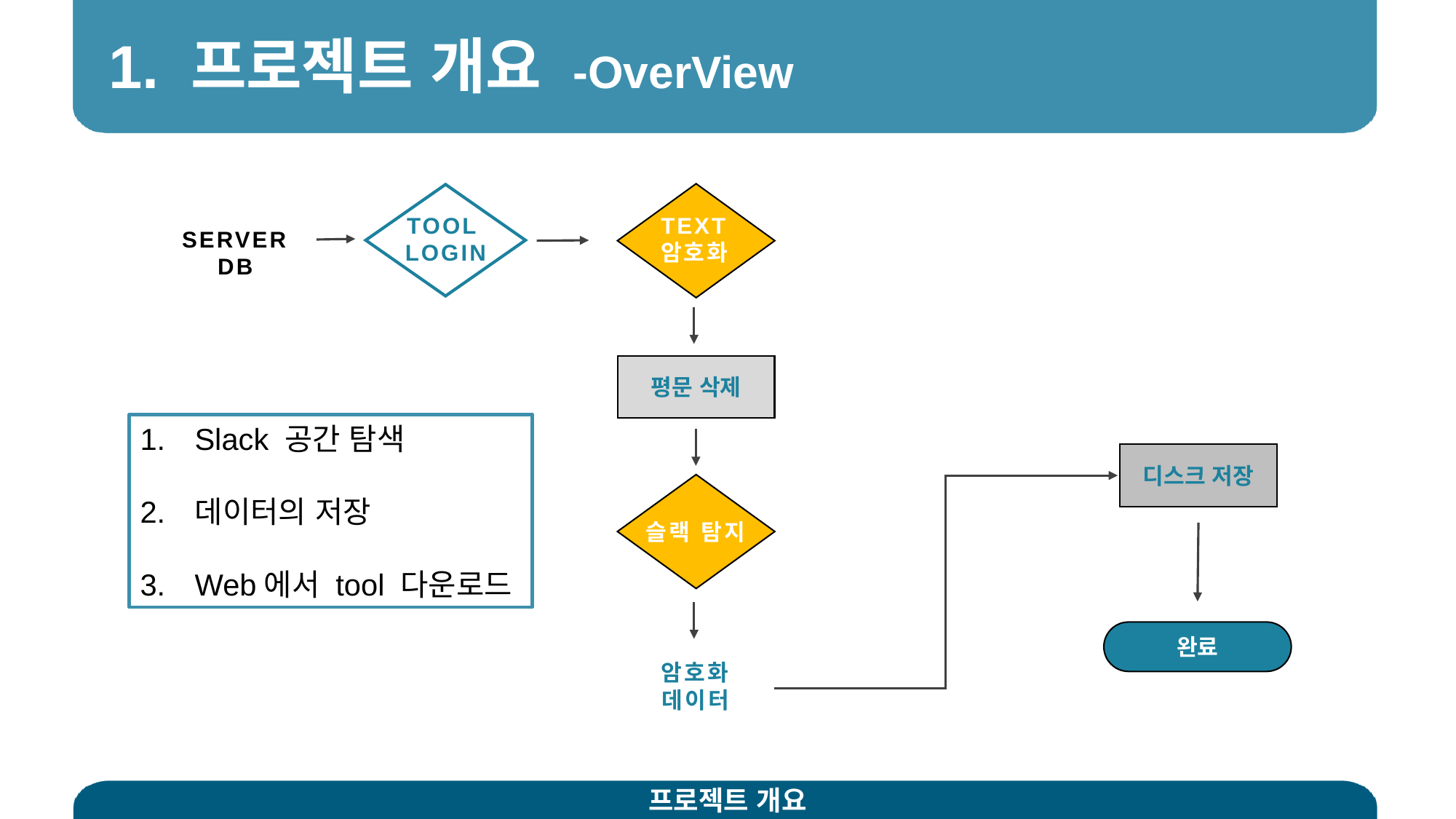

1. 프로젝트 개요 -OverView

TOOL
LOGIN

TEXT 암호화
SERVER DB
평문 삭제
Slack 공간 탐색

데이터의 저장

Web에서 tool 다운로드
디스크 저장

슬랙 탐지
완료
암호화 데이터
프로젝트 개요